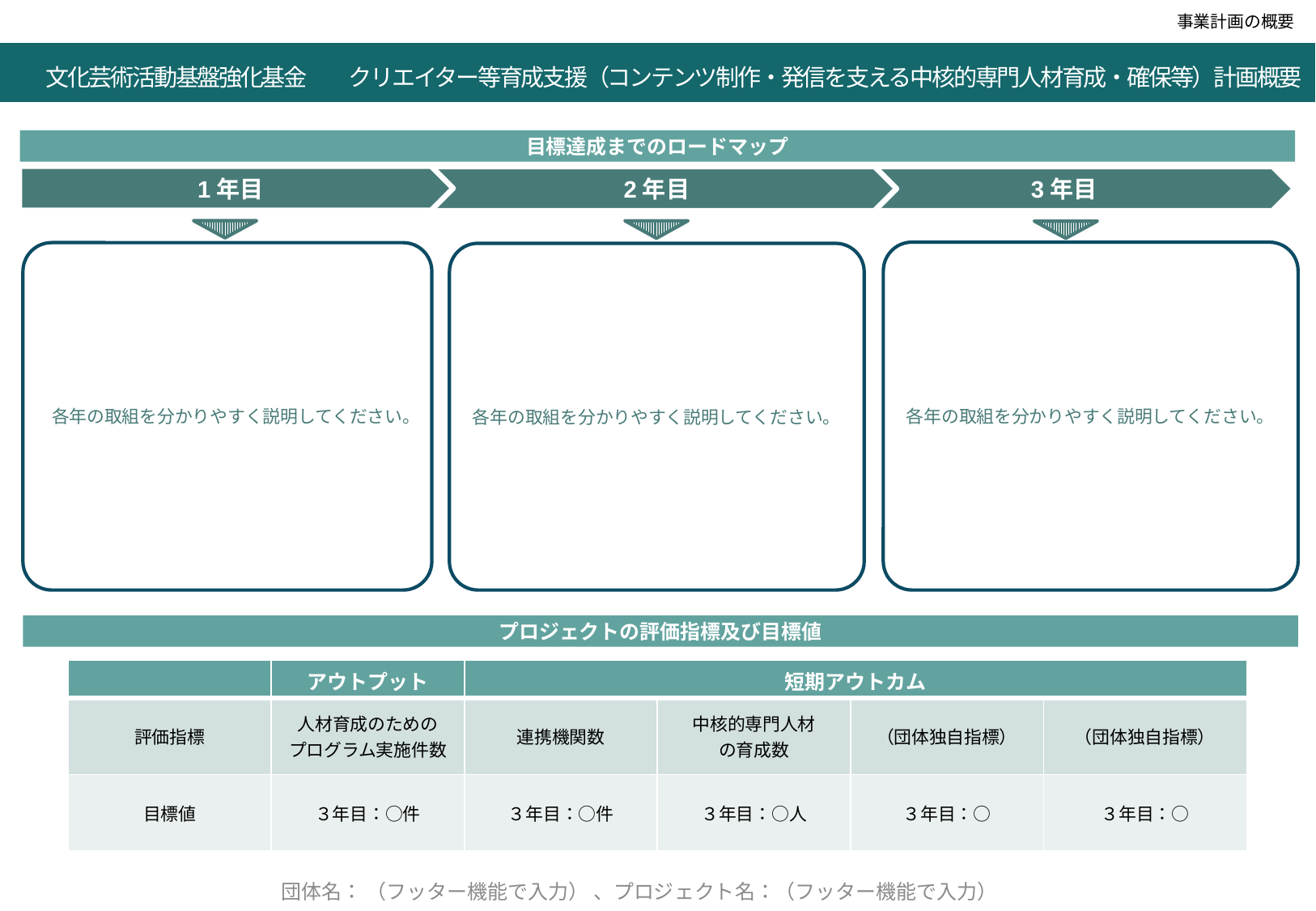

令和２年度「就職・転職支援のための大学リカレント教育推進事業（就職・転職支援のためのリカレント教育プログラムの開発・実施）」企画提案書（a：求職支援）(P3)
事業計画の概要
　文化芸術活動基盤強化基金　　クリエイター等育成支援（コンテンツ制作・発信を支える中核的専門人材育成・確保等）計画概要
目標達成までのロードマップ
1年目
3年目
2年目

各年の取組を分かりやすく説明してください。
各年の取組を分かりやすく説明してください。
各年の取組を分かりやすく説明してください。
プロジェクトの評価指標及び目標値
|  | アウトプット | 短期アウトカム |  |  |  |
| --- | --- | --- | --- | --- | --- |
| 評価指標 | 人材育成のための プログラム実施件数 | 連携機関数 | 中核的専門人材 の育成数 | （団体独自指標） | （団体独自指標） |
| 目標値 | ３年目：○件 | ３年目：○件 | ３年目：○人 | ３年目：○ | ３年目：○ |
←フッターを以後のページ全てに必ず記入
団体名： （フッター機能で入力） 、プロジェクト名：（フッター機能で入力）